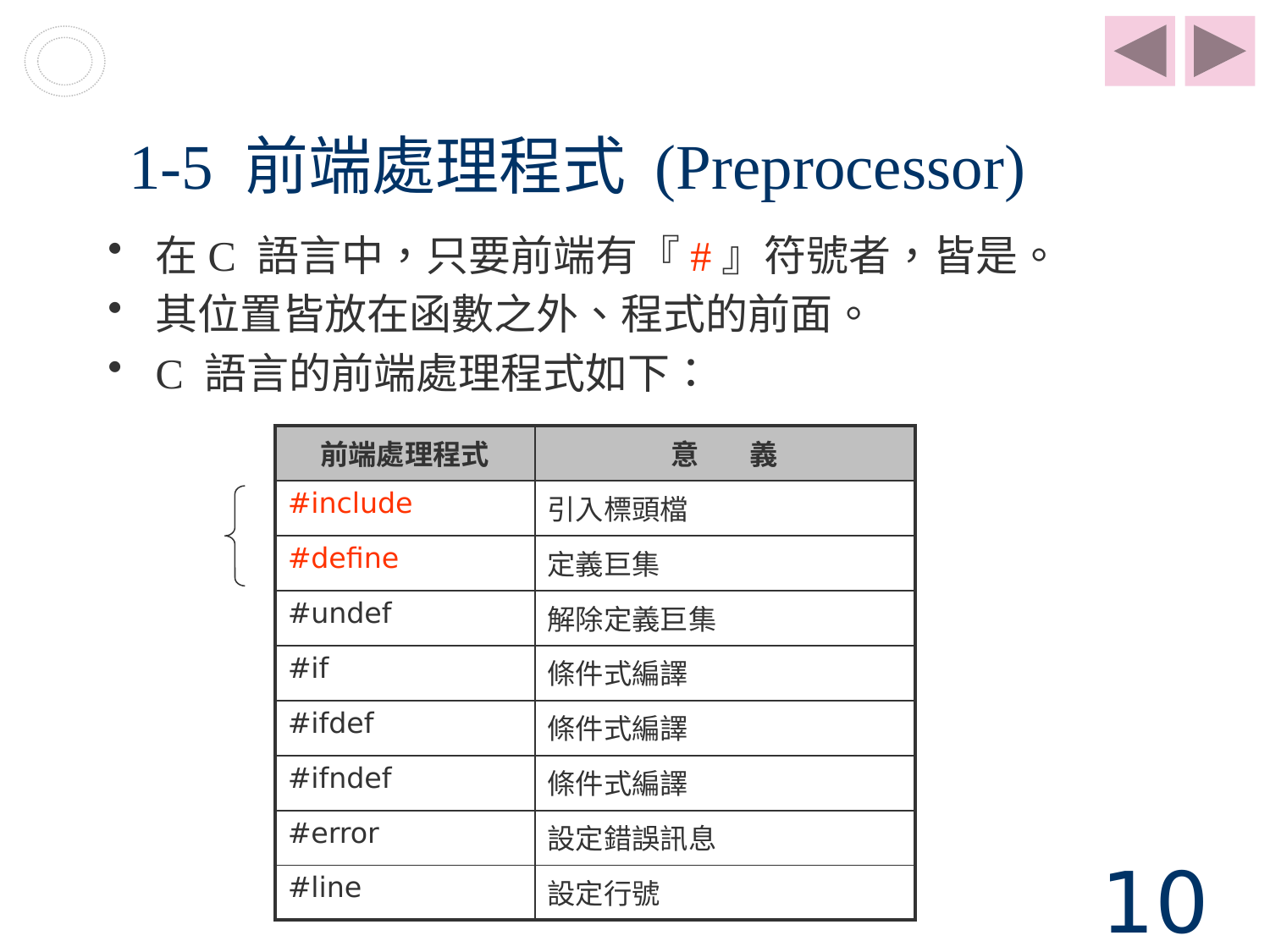

# 1-5 前端處理程式 (Preprocessor)
在C 語言中，只要前端有『#』符號者，皆是。
其位置皆放在函數之外、程式的前面。
C 語言的前端處理程式如下：
| 前端處理程式 | 意 義 |
| --- | --- |
| #include | 引入標頭檔 |
| #define | 定義巨集 |
| #undef | 解除定義巨集 |
| #if | 條件式編譯 |
| #ifdef | 條件式編譯 |
| #ifndef | 條件式編譯 |
| #error | 設定錯誤訊息 |
| #line | 設定行號 |

10